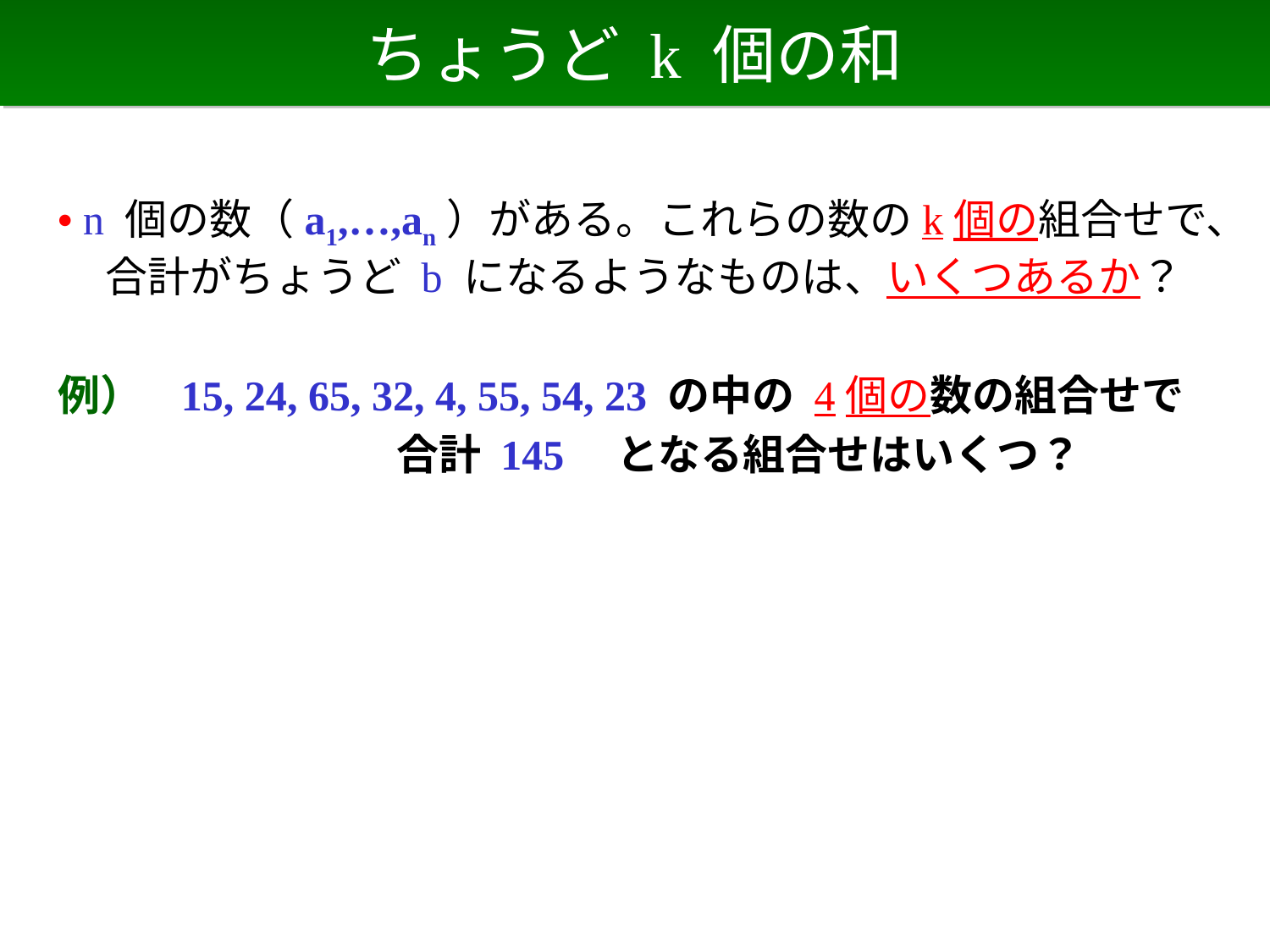

# ちょうど k 個の和
• n 個の数（a1,…,an）がある。これらの数のk個の組合せで、合計がちょうど b になるようなものは、いくつあるか？

例）   15, 24, 65, 32, 4, 55, 54, 23 の中の 4個の数の組合せで
　　　　　　　　合計 145　となる組合せはいくつ？